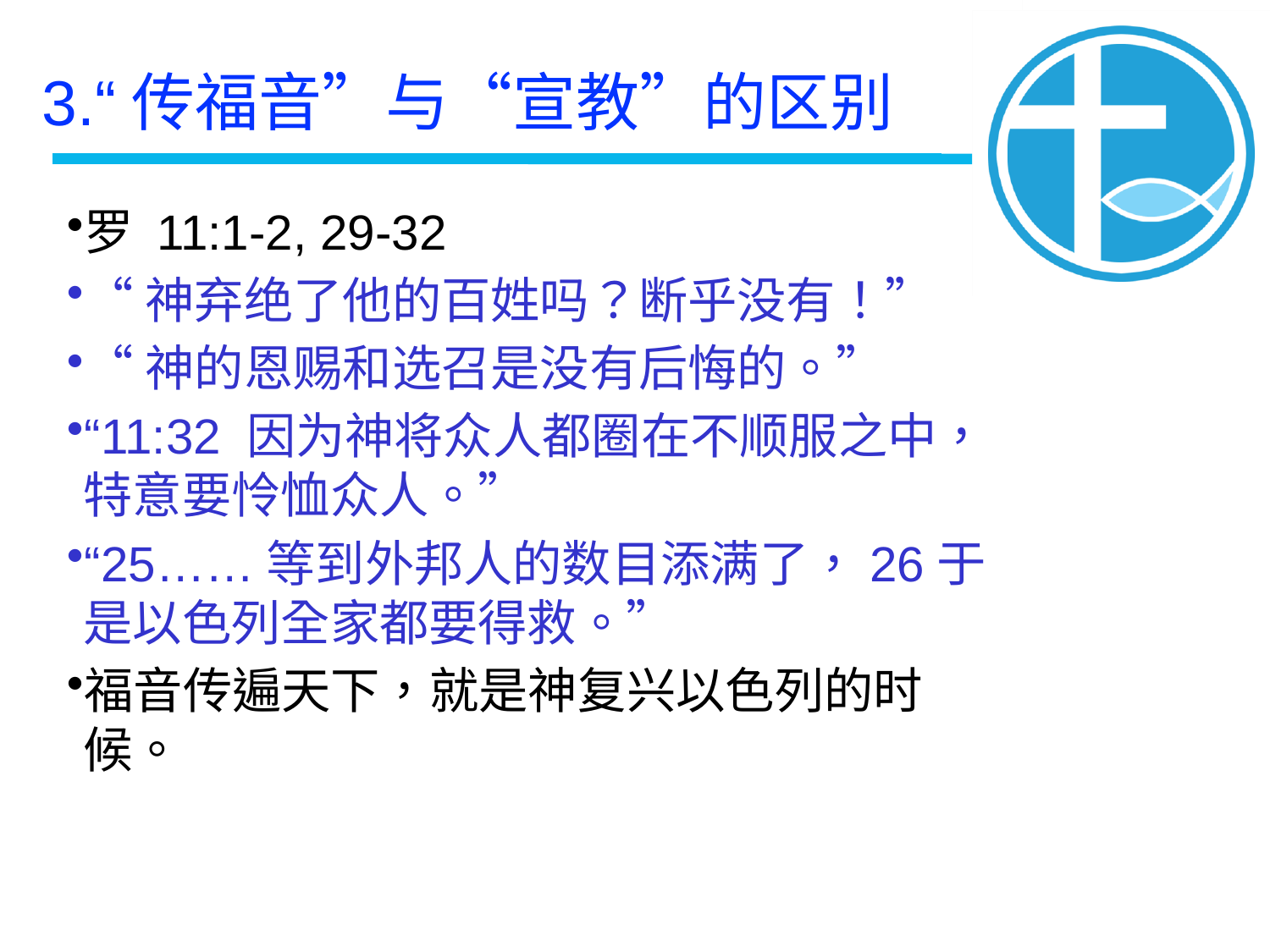

3.“传福音”与“宣教”的区别
罗 11:1-2, 29-32
“神弃绝了他的百姓吗？断乎没有！”
“神的恩赐和选召是没有后悔的。”
“11:32 因为神将众人都圈在不顺服之中，特意要怜恤众人。”
“25……等到外邦人的数目添满了，26于是以色列全家都要得救。”
福音传遍天下，就是神复兴以色列的时候。